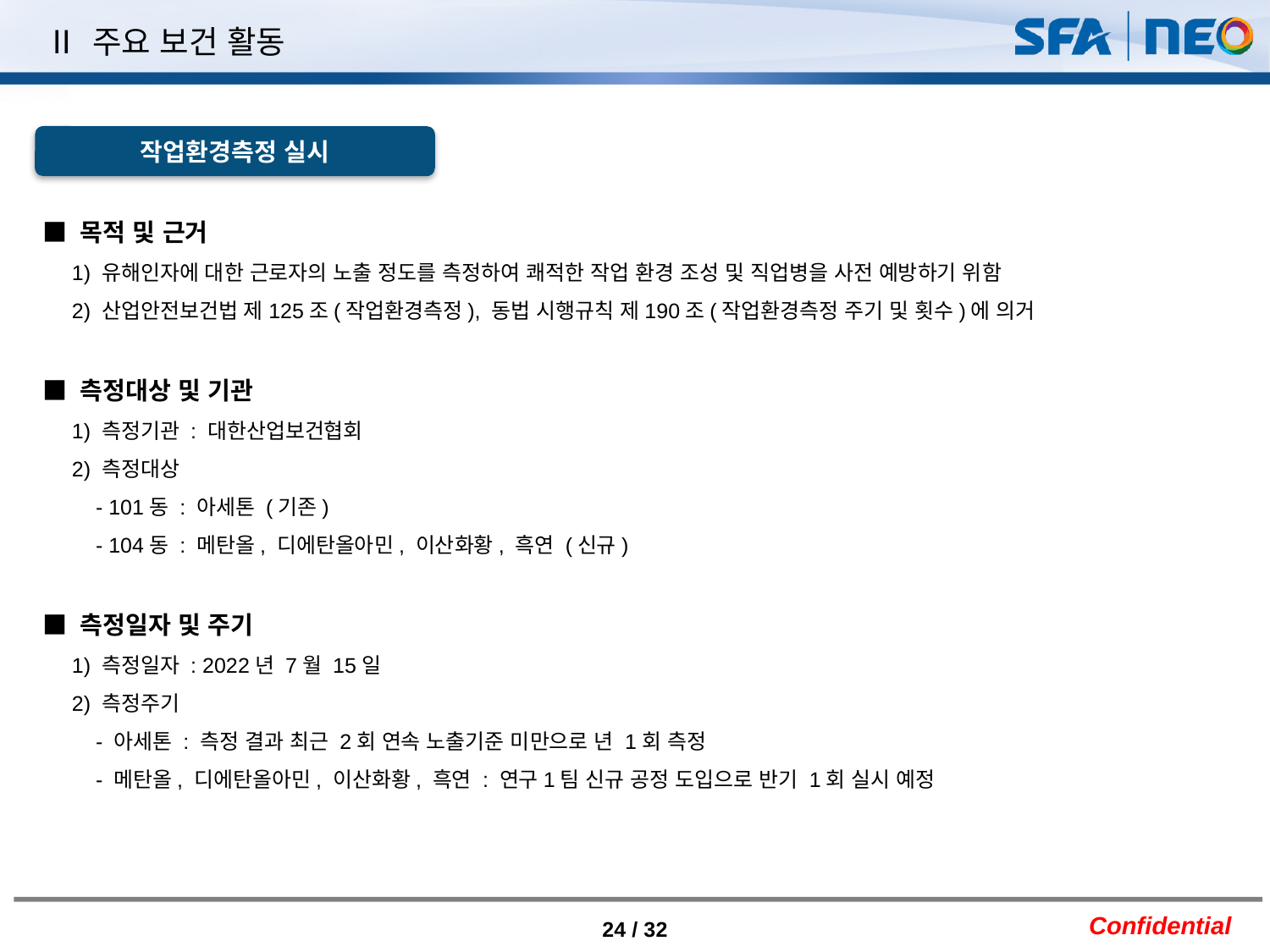

Ⅱ 주요 보건 활동
작업환경측정 실시
■ 목적 및 근거
     1) 유해인자에 대한 근로자의 노출 정도를 측정하여 쾌적한 작업 환경 조성 및 직업병을 사전 예방하기 위함
     2) 산업안전보건법 제125조(작업환경측정), 동법 시행규칙 제190조(작업환경측정 주기 및 횟수)에 의거

■ 측정대상 및 기관
     1) 측정기관 : 대한산업보건협회
     2) 측정대상
         - 101동 : 아세톤 (기존)
         - 104동 : 메탄올, 디에탄올아민, 이산화황, 흑연 (신규)

■ 측정일자 및 주기
     1) 측정일자 : 2022년 7월 15일
     2) 측정주기
         - 아세톤 : 측정 결과 최근 2회 연속 노출기준 미만으로 년 1회 측정
         - 메탄올, 디에탄올아민, 이산화황, 흑연 : 연구1팀 신규 공정 도입으로 반기 1회 실시 예정